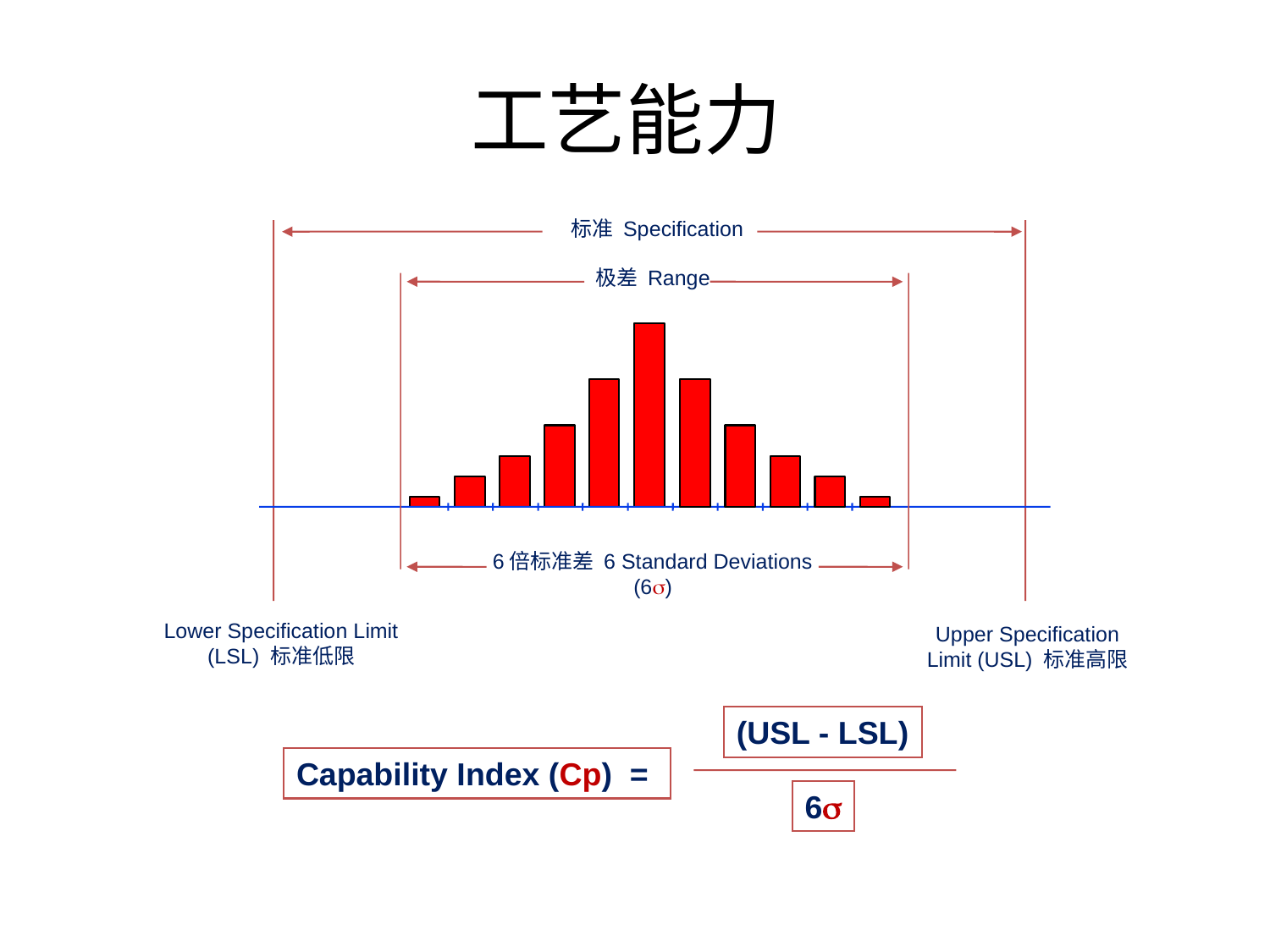

# 工艺能力
标准 Specification

Lower Specification Limit (LSL) 标准低限

Upper Specification Limit (USL) 标准高限

极差 Range

6倍标准差 6 Standard Deviations
(6σ)

(USL - LSL)
Capability Index (Cp)  =

6σ